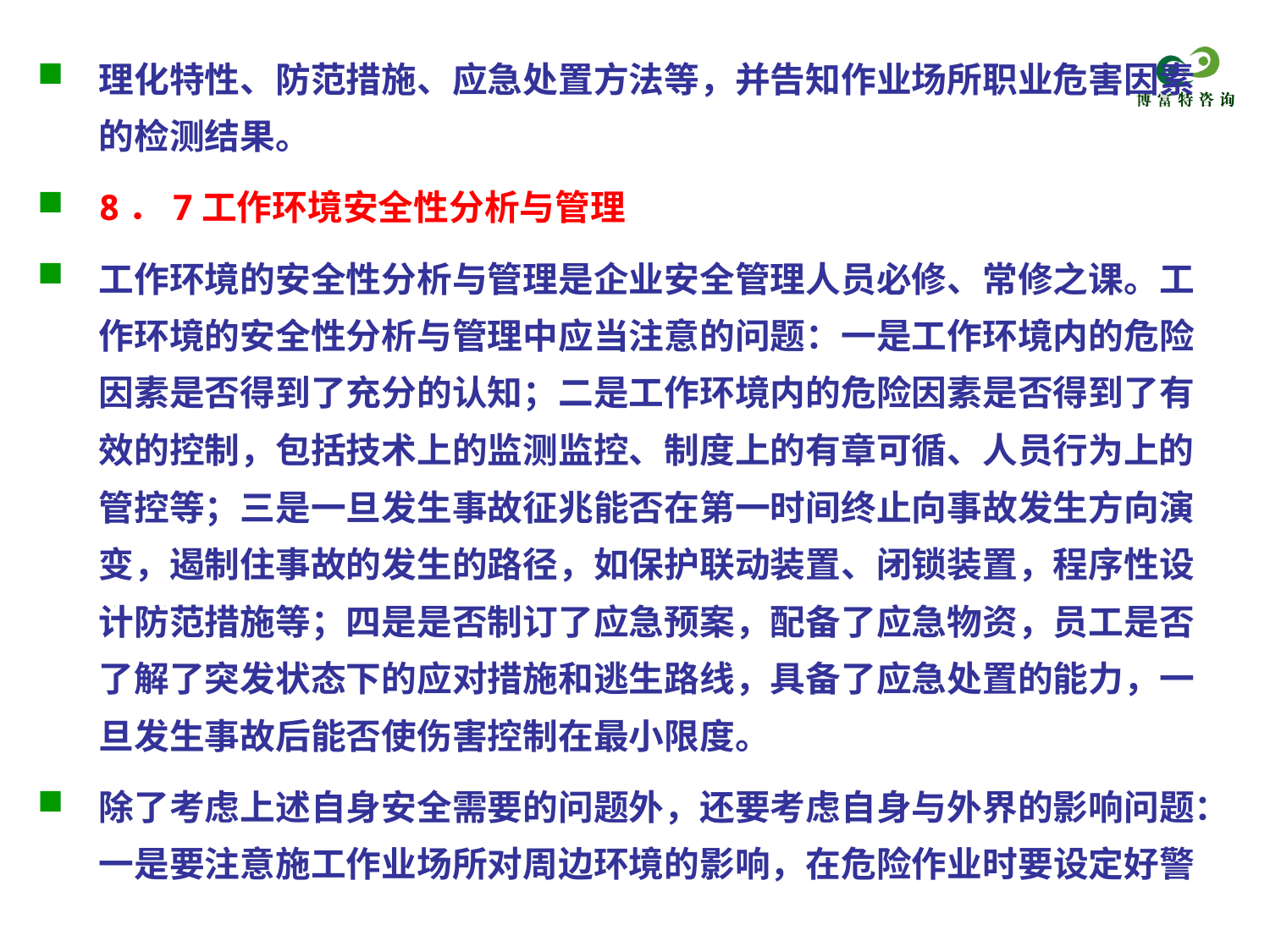

理化特性、防范措施、应急处置方法等，并告知作业场所职业危害因素的检测结果。
8．7工作环境安全性分析与管理
工作环境的安全性分析与管理是企业安全管理人员必修、常修之课。工作环境的安全性分析与管理中应当注意的问题：一是工作环境内的危险因素是否得到了充分的认知；二是工作环境内的危险因素是否得到了有效的控制，包括技术上的监测监控、制度上的有章可循、人员行为上的管控等；三是一旦发生事故征兆能否在第一时间终止向事故发生方向演变，遏制住事故的发生的路径，如保护联动装置、闭锁装置，程序性设计防范措施等；四是是否制订了应急预案，配备了应急物资，员工是否了解了突发状态下的应对措施和逃生路线，具备了应急处置的能力，一旦发生事故后能否使伤害控制在最小限度。
除了考虑上述自身安全需要的问题外，还要考虑自身与外界的影响问题：一是要注意施工作业场所对周边环境的影响，在危险作业时要设定好警